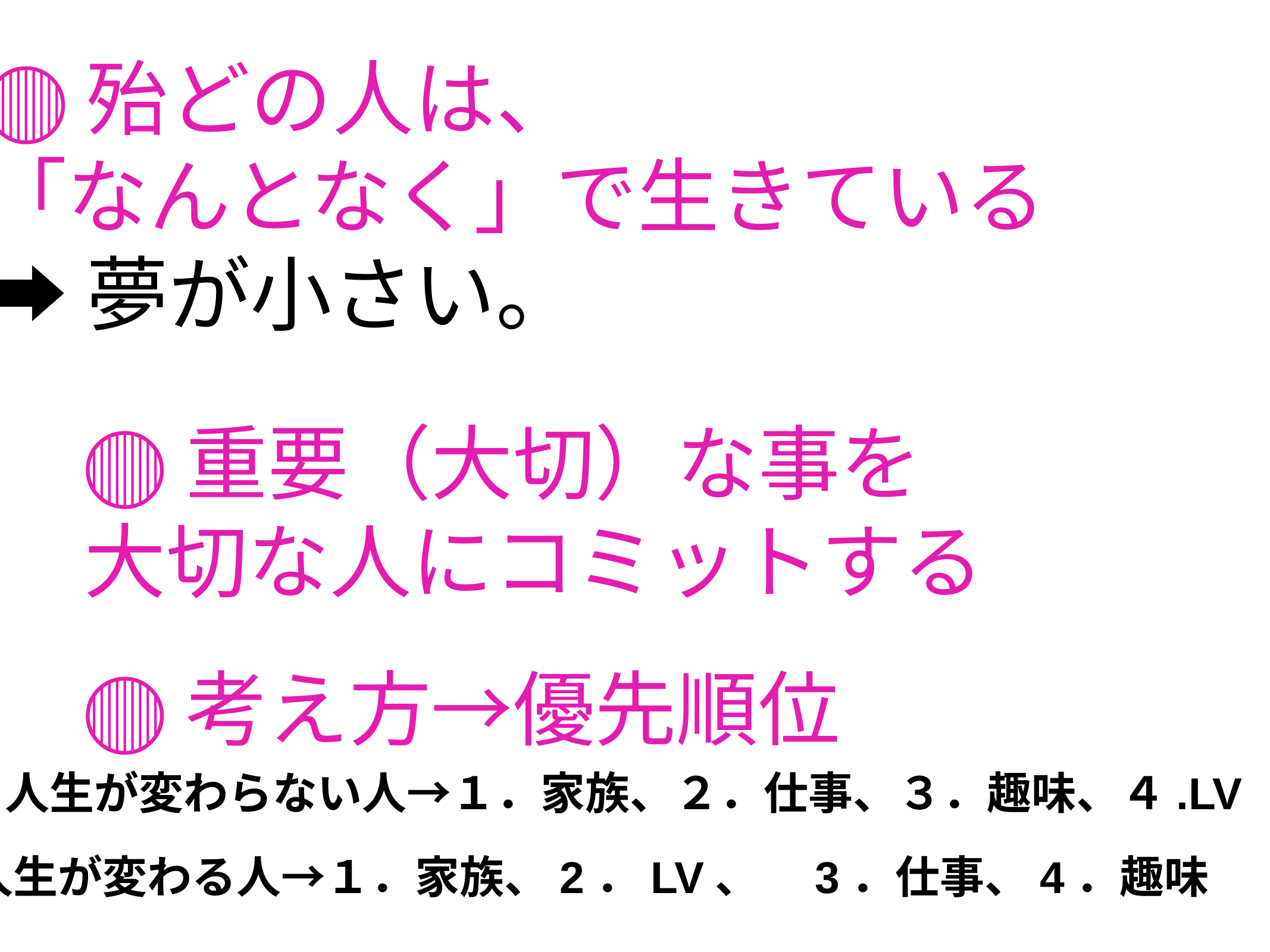

🔴殆どの人は、
「なんとなく」で生きている
➡夢が小さい。
🔴重要（大切）な事を
大切な人にコミットする
🔴考え方→優先順位
　人生が変わらない人→１．家族、２．仕事、３．趣味、４.LV
人生が変わる人→１．家族、2．LV、　3．仕事、4．趣味